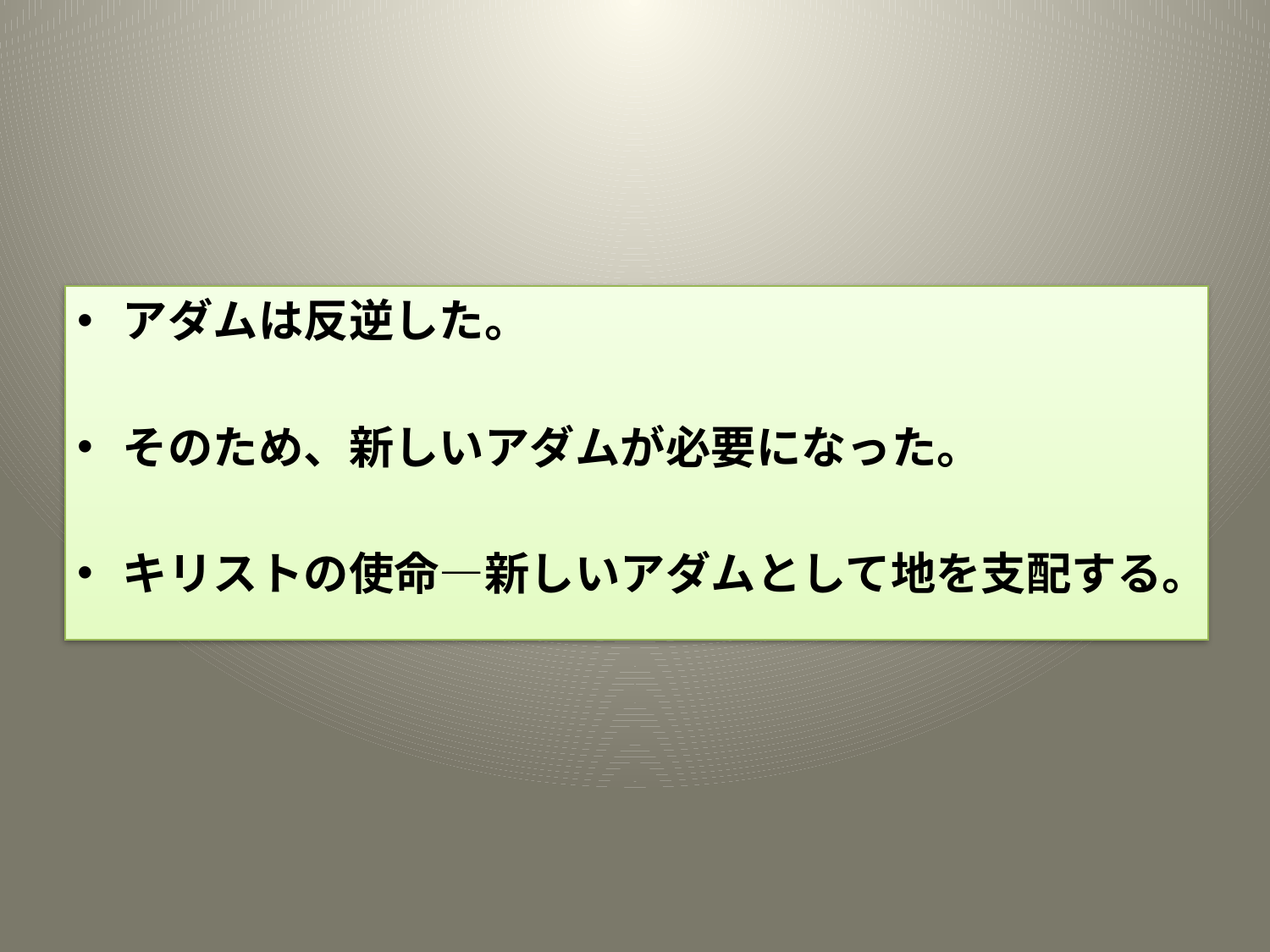

アダムは反逆した。

そのため、新しいアダムが必要になった。

キリストの使命―新しいアダムとして地を支配する。